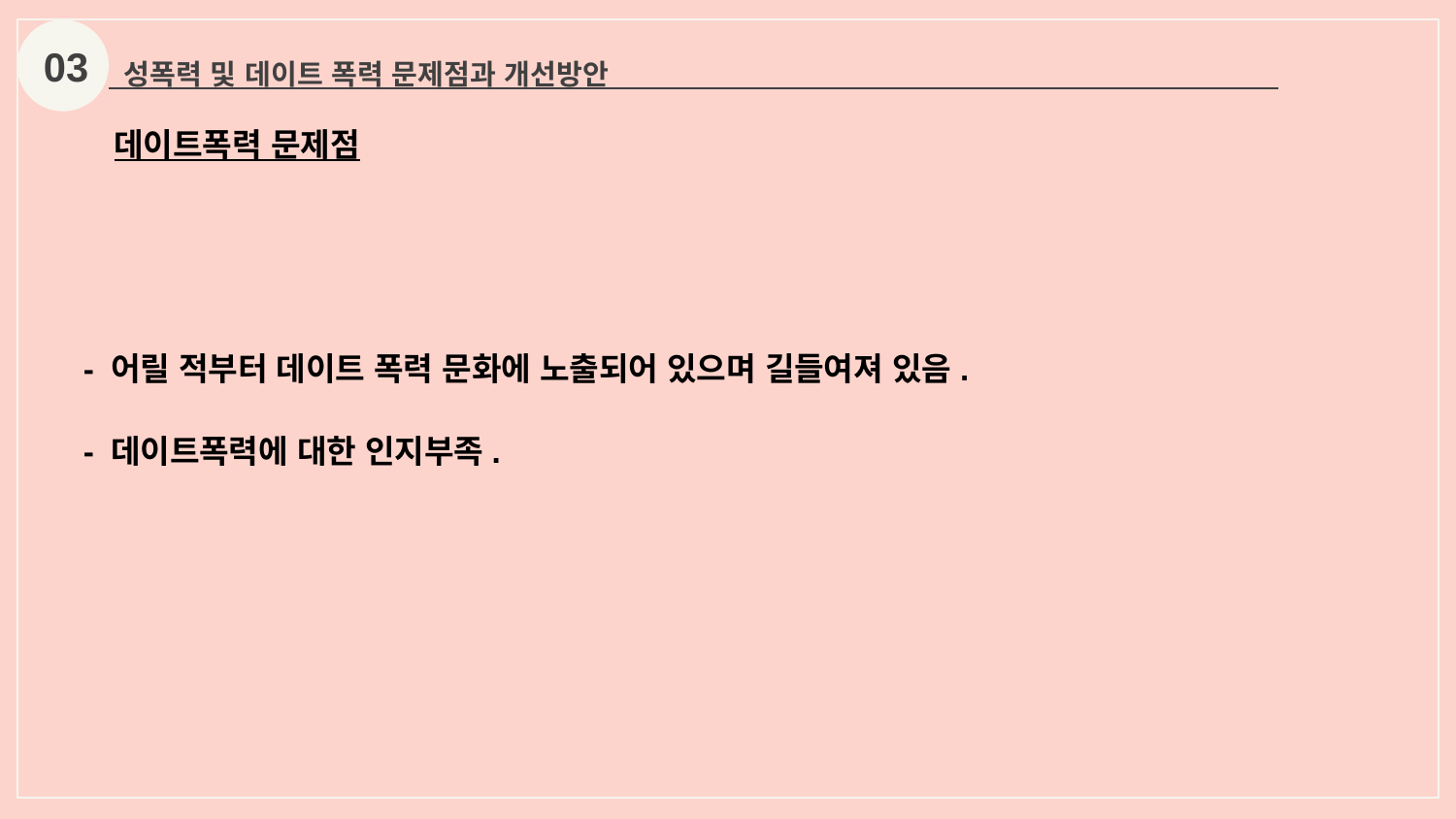

03
성폭력 및 데이트 폭력 문제점과 개선방안
데이트폭력 문제점
- 어릴 적부터 데이트 폭력 문화에 노출되어 있으며 길들여져 있음.

- 데이트폭력에 대한 인지부족.